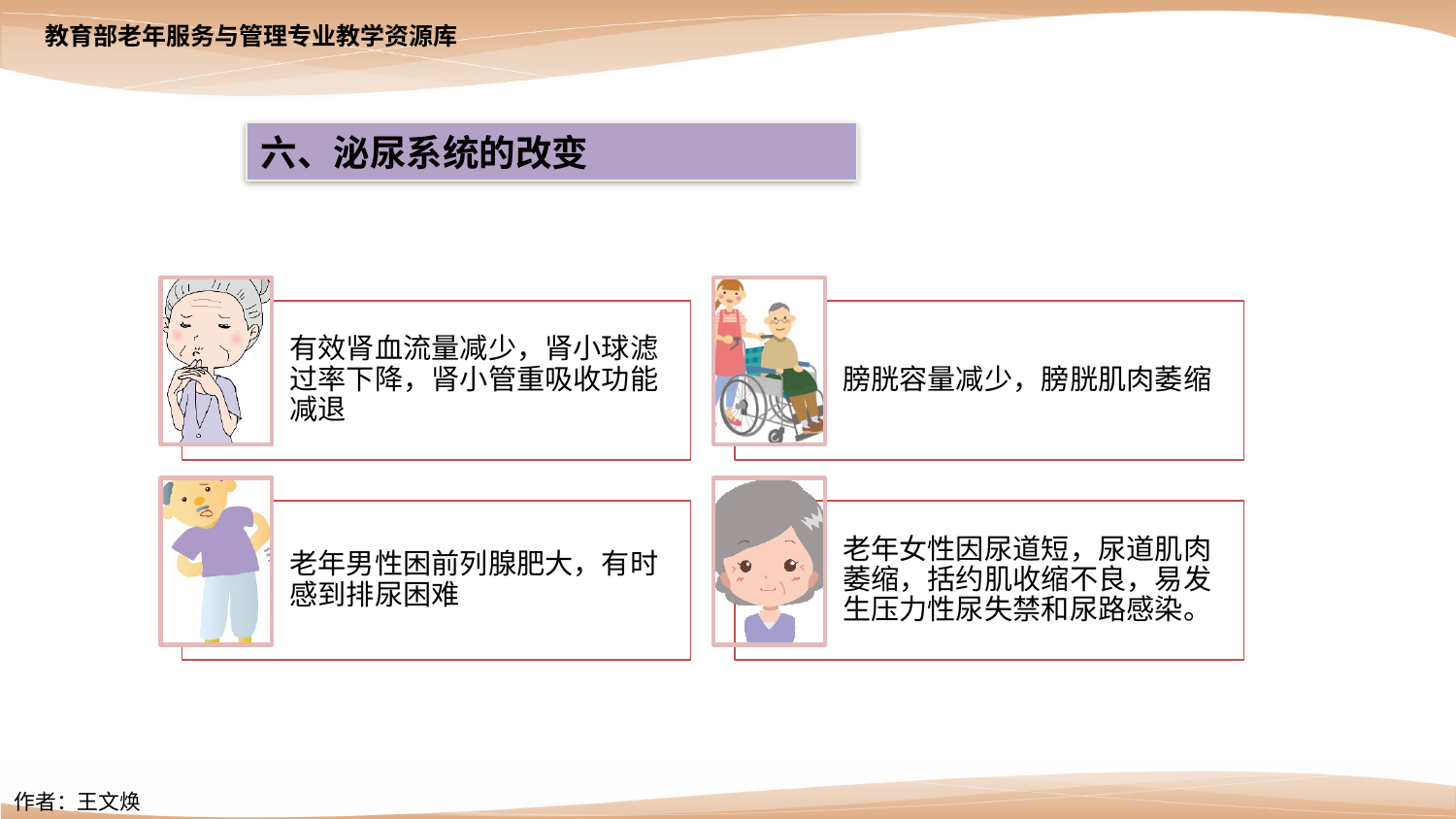

六、泌尿系统的改变
有效肾血流量减少，肾小球滤过率下降，肾小管重吸收功能减退
膀胱容量减少，膀胱肌肉萎缩
老年男性困前列腺肥大，有时感到排尿困难
老年女性因尿道短，尿道肌肉萎缩，括约肌收缩不良，易发生压力性尿失禁和尿路感染。